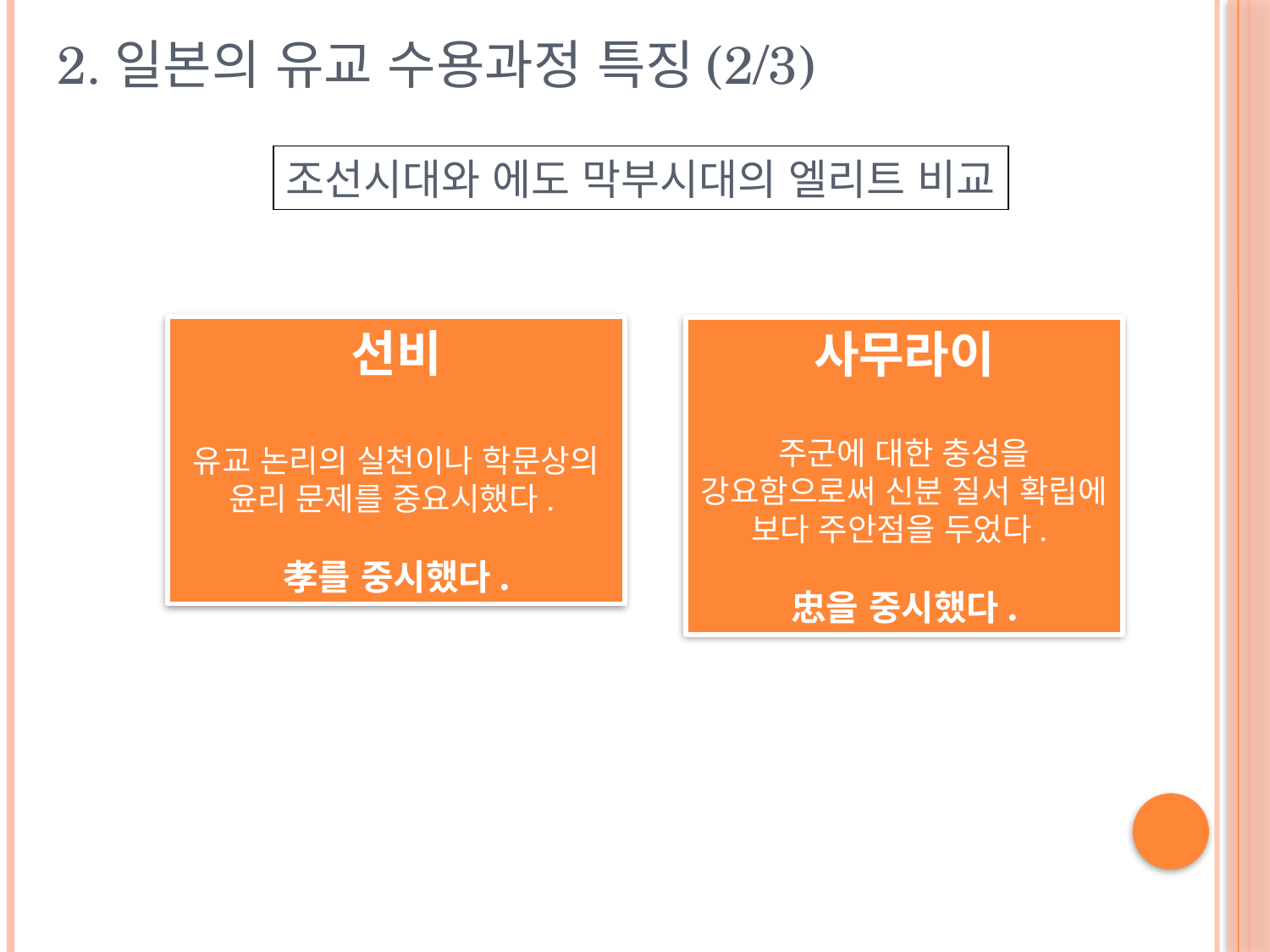

# 2.일본의 유교 수용과정 특징(2/3)
조선시대와 에도 막부시대의 엘리트 비교
선비

유교 논리의 실천이나 학문상의 윤리 문제를 중요시했다.

孝를 중시했다.
사무라이

주군에 대한 충성을 강요함으로써 신분 질서 확립에 보다 주안점을 두었다.

忠을 중시했다.